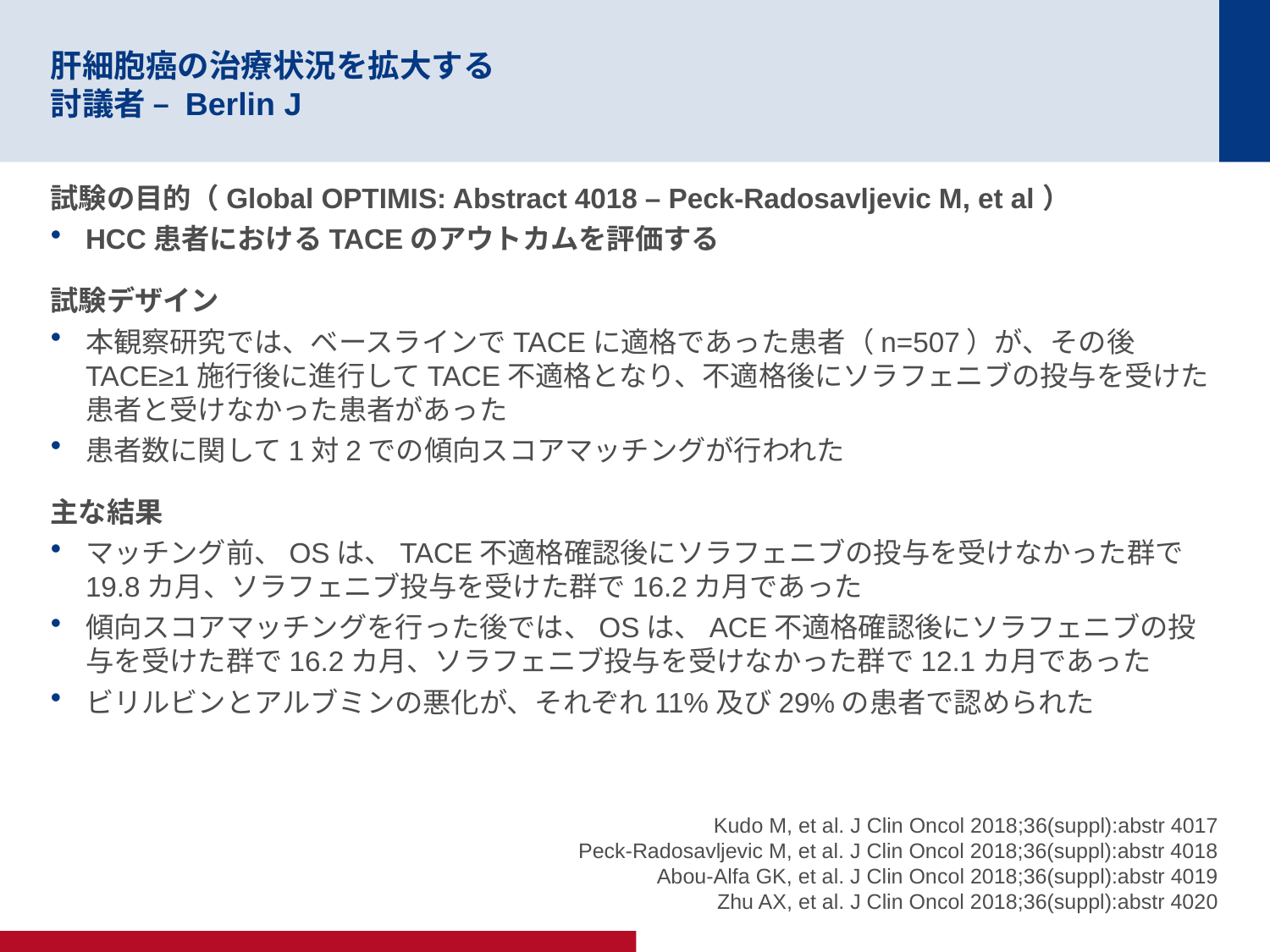

# 肝細胞癌の治療状況を拡大する 討議者 – Berlin J
試験の目的（Global OPTIMIS: Abstract 4018 – Peck-Radosavljevic M, et al）
HCC患者におけるTACEのアウトカムを評価する
試験デザイン
本観察研究では、ベースラインでTACEに適格であった患者（n=507）が、その後TACE≥1施行後に進行してTACE不適格となり、不適格後にソラフェニブの投与を受けた患者と受けなかった患者があった
患者数に関して1対2での傾向スコアマッチングが行われた
主な結果
マッチング前、OSは、TACE不適格確認後にソラフェニブの投与を受けなかった群で19.8カ月、ソラフェニブ投与を受けた群で16.2カ月であった
傾向スコアマッチングを行った後では、OSは、ACE不適格確認後にソラフェニブの投与を受けた群で16.2カ月、ソラフェニブ投与を受けなかった群で12.1カ月であった
ビリルビンとアルブミンの悪化が、それぞれ11%及び29%の患者で認められた

Kudo M, et al. J Clin Oncol 2018;36(suppl):abstr 4017
Peck-Radosavljevic M, et al. J Clin Oncol 2018;36(suppl):abstr 4018
Abou-Alfa GK, et al. J Clin Oncol 2018;36(suppl):abstr 4019
Zhu AX, et al. J Clin Oncol 2018;36(suppl):abstr 4020